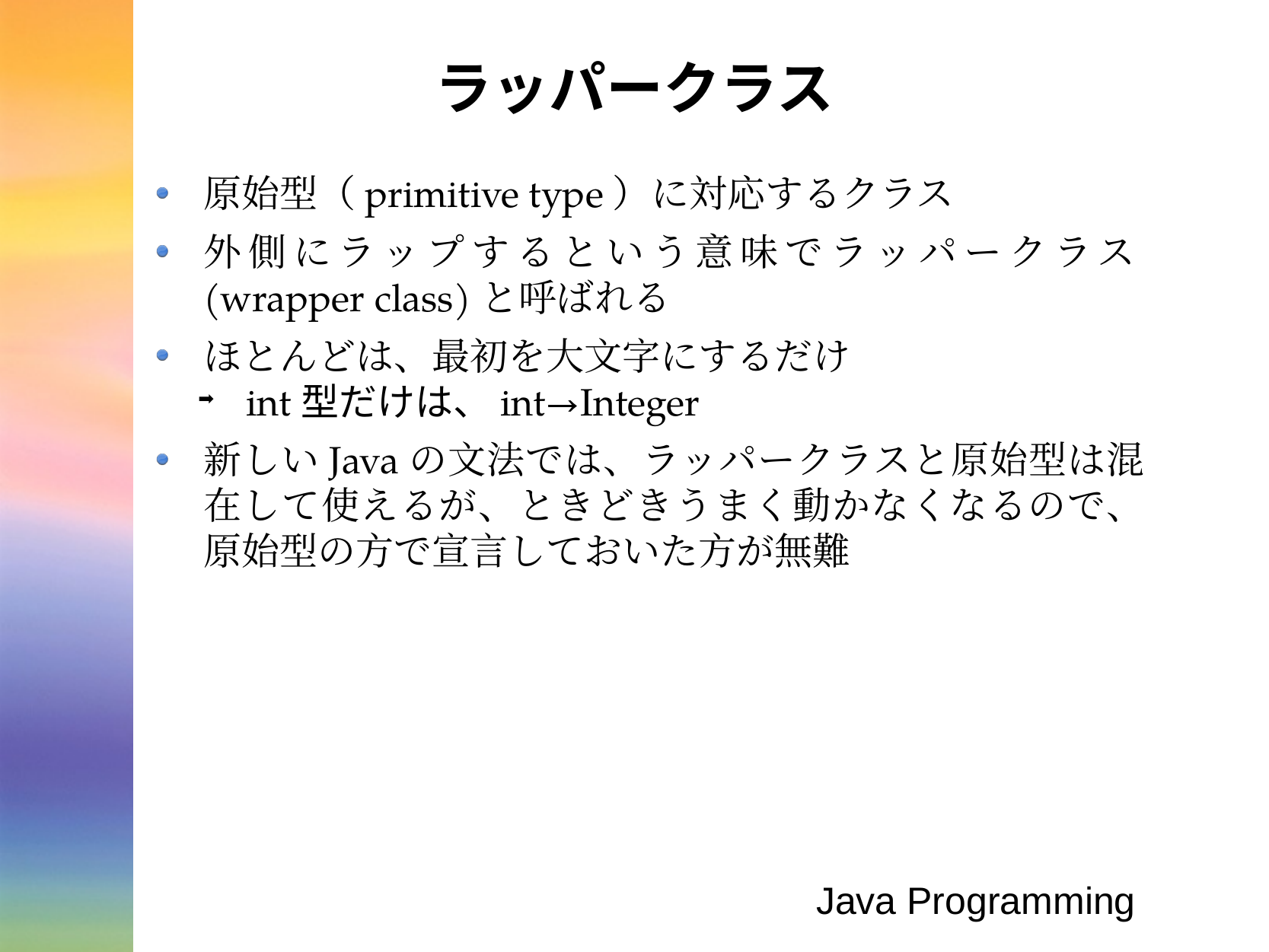

# ラッパークラス
原始型（primitive type）に対応するクラス
外側にラップするという意味でラッパークラス(wrapper class)と呼ばれる
ほとんどは、最初を大文字にするだけ
int型だけは、int→Integer
新しいJavaの文法では、ラッパークラスと原始型は混在して使えるが、ときどきうまく動かなくなるので、原始型の方で宣言しておいた方が無難